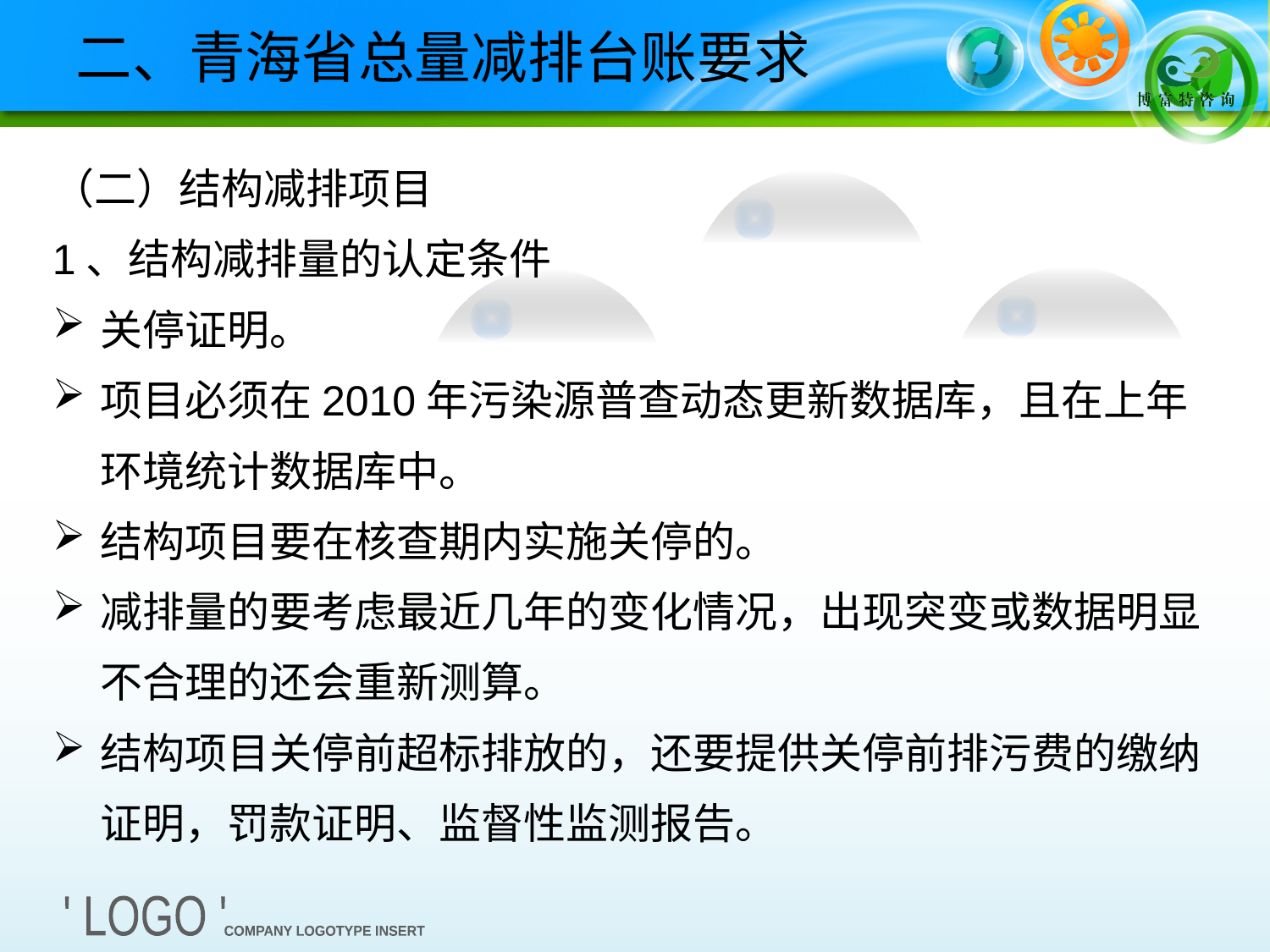

二、青海省总量减排台账要求
（二）结构减排项目
1、结构减排量的认定条件
关停证明。
项目必须在2010年污染源普查动态更新数据库，且在上年环境统计数据库中。
结构项目要在核查期内实施关停的。
减排量的要考虑最近几年的变化情况，出现突变或数据明显不合理的还会重新测算。
结构项目关停前超标排放的，还要提供关停前排污费的缴纳证明，罚款证明、监督性监测报告。